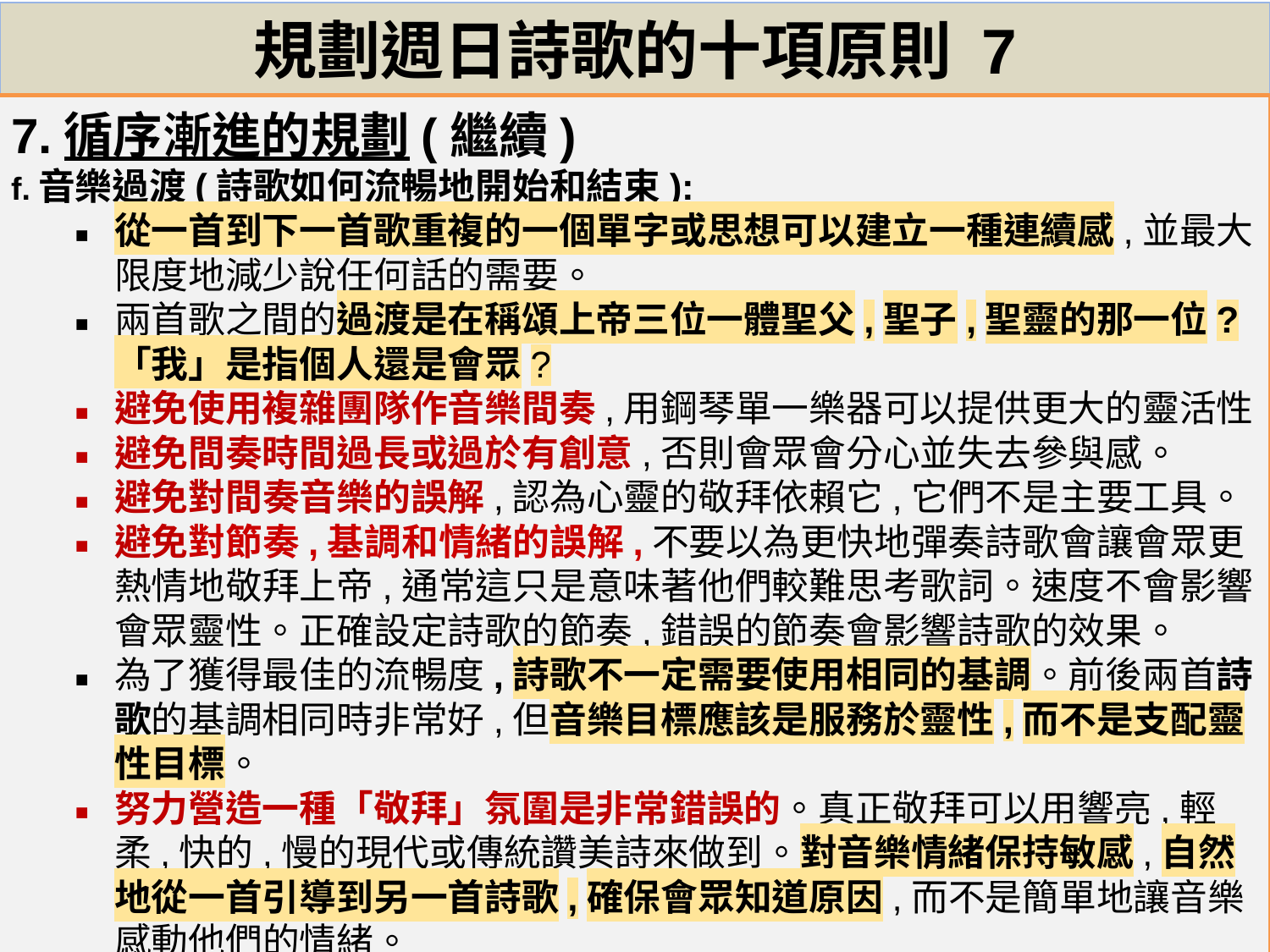

# 規劃週日詩歌的十項原則 7

7.循序漸進的規劃(繼續)
f.音樂過渡(詩歌如何流暢地開始和結束):
從一首到下一首歌重複的一個單字或思想可以建立一種連續感,並最大限度地減少說任何話的需要。
兩首歌之間的過渡是在稱頌上帝三位一體聖父,聖子,聖靈的那一位?
「我」是指個人還是會眾?
避免使用複雜團隊作音樂間奏,用鋼琴單一樂器可以提供更大的靈活性
避免間奏時間過長或過於有創意,否則會眾會分心並失去參與感。
避免對間奏音樂的誤解,認為心靈的敬拜依賴它,它們不是主要工具。
避免對節奏,基調和情緒的誤解,不要以為更快地彈奏詩歌會讓會眾更熱情地敬拜上帝,通常這只是意味著他們較難思考歌詞。速度不會影響會眾靈性。正確設定詩歌的節奏,錯誤的節奏會影響詩歌的效果。
為了獲得最佳的流暢度,詩歌不一定需要使用相同的基調。前後兩首詩歌的基調相同時非常好,但音樂目標應該是服務於靈性,而不是支配靈性目標。
努力營造一種「敬拜」氛圍是非常錯誤的。真正敬拜可以用響亮,輕柔,快的,慢的現代或傳統讚美詩來做到。對音樂情緒保持敏感,自然地​​從一首引導到另一首詩歌,確保會眾知道原因,而不是簡單地讓音樂感動他們的情緒。
專注於尋求傳達和回應的聖經真理,否則節奏,基調和情緒在間奏中可能會分散我們對上帝想要在我們心中種下真理的注意力。